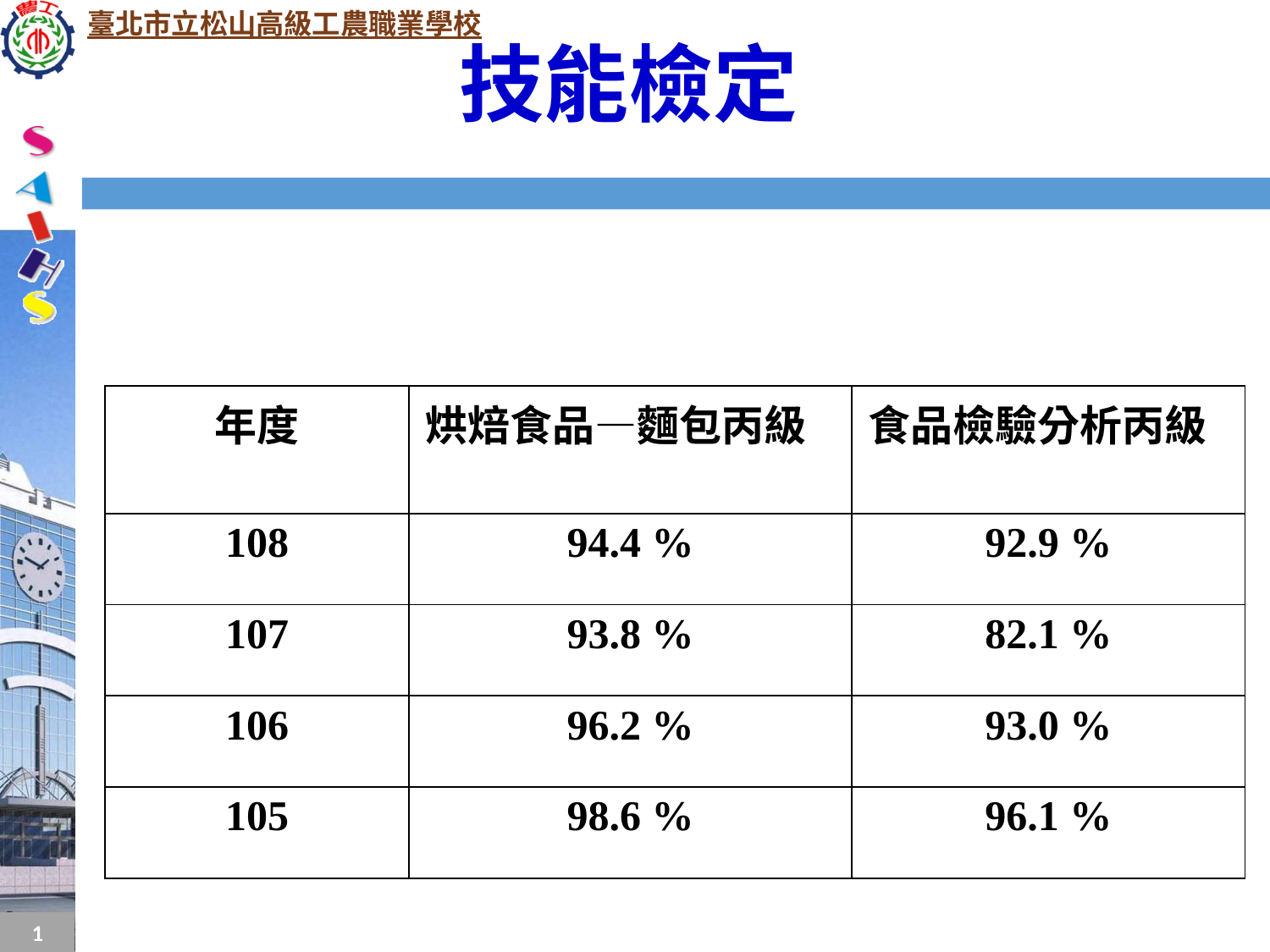

# 技能檢定

| 年度 | 烘焙食品—麵包丙級 | 食品檢驗分析丙級 |
| --- | --- | --- |
| 108 | 94.4 % | 92.9 % |
| 107 | 93.8 % | 82.1 % |
| 106 | 96.2 % | 93.0 % |
| 105 | 98.6 % | 96.1 % |